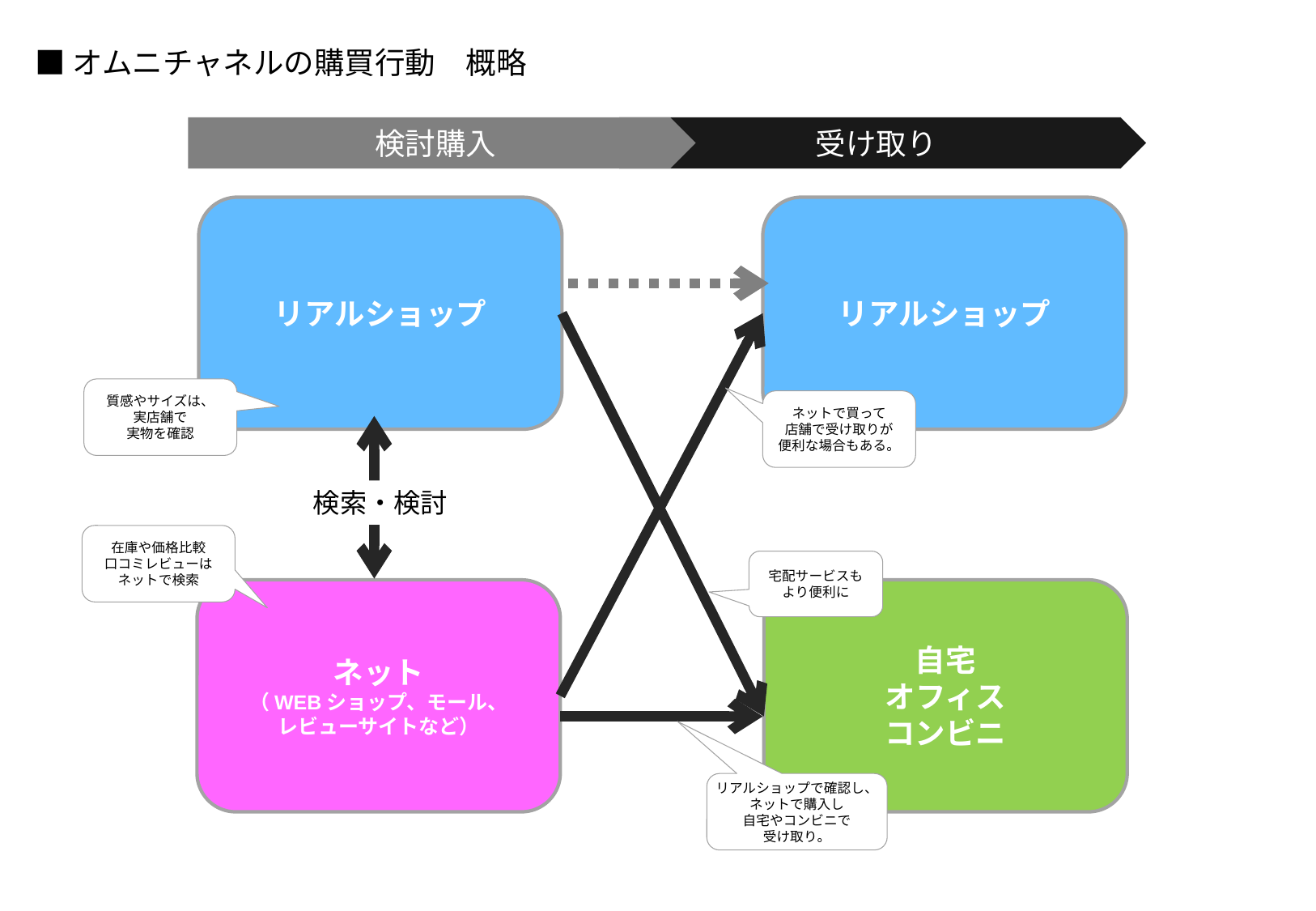

■オムニチャネルの購買行動　概略
検討購入
受け取り
リアルショップ
リアルショップ
質感やサイズは、
実店舗で
実物を確認
ネットで買って
店舗で受け取りが
便利な場合もある。
検索・検討
在庫や価格比較
口コミレビューは
ネットで検索
宅配サービスも
より便利に
自宅
オフィス
コンビニ
ネット
（WEBショップ、モール、
レビューサイトなど）
リアルショップで確認し、
ネットで購入し
自宅やコンビニで
受け取り。